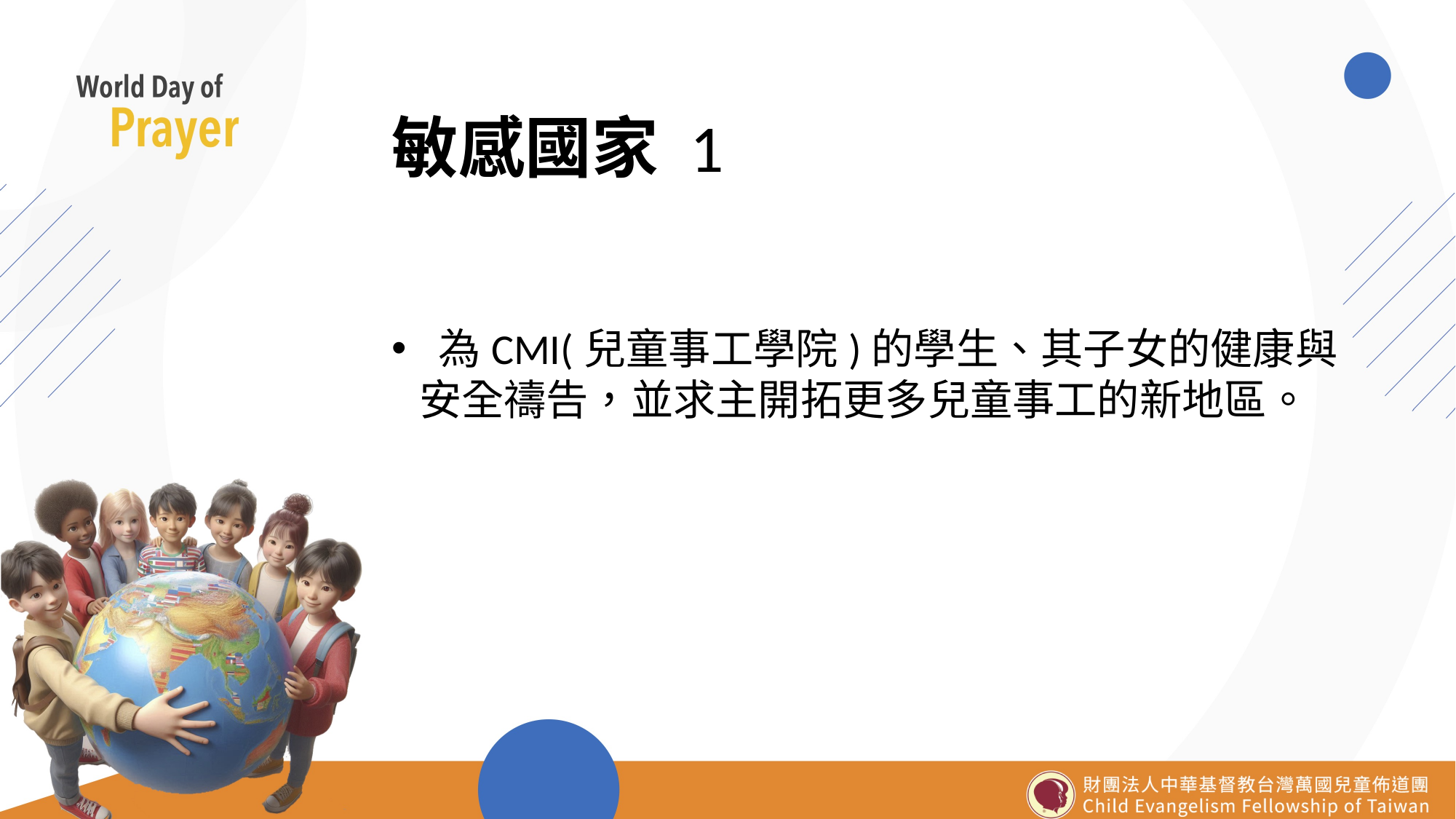

# 敏感國家 1
 為CMI(兒童事工學院)的學生、其子女的健康與安全禱告，並求主開拓更多兒童事工的新地區。